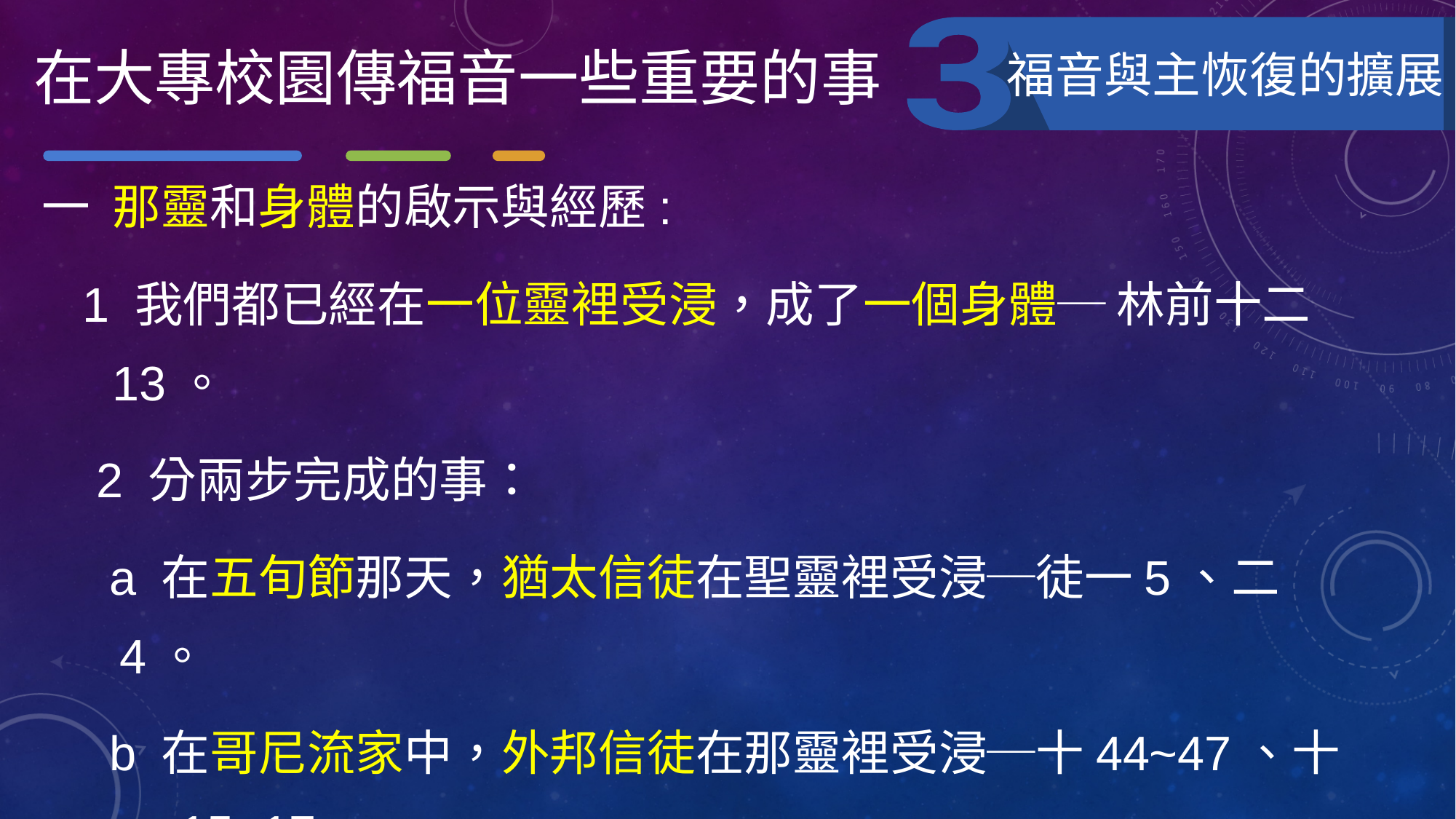

在大專校園傳福音一些重要的事

福音與主恢復的擴展
一  那靈和身體的啟示與經歷:
   1 我們都已經在一位靈裡受浸，成了一個身體─ 林前十二13。
    2 分兩步完成的事：
     a 在五旬節那天，猶太信徒在聖靈裡受浸─徒一5、二4。
     b 在哥尼流家中，外邦信徒在那靈裡受浸─十44~47、十一15~17。